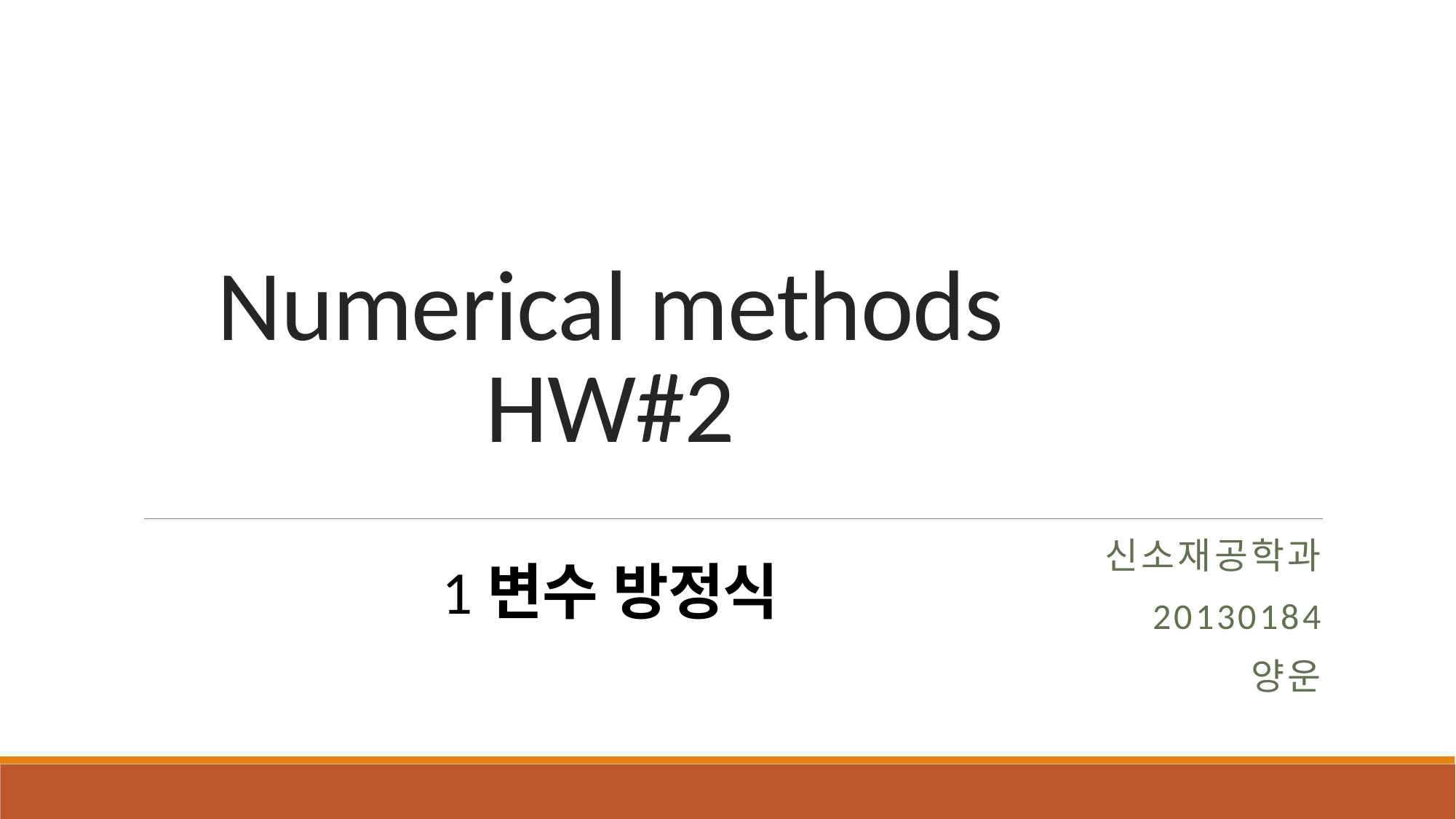

# Numerical methods HW#2 1변수 방정식
신소재공학과
20130184
양운